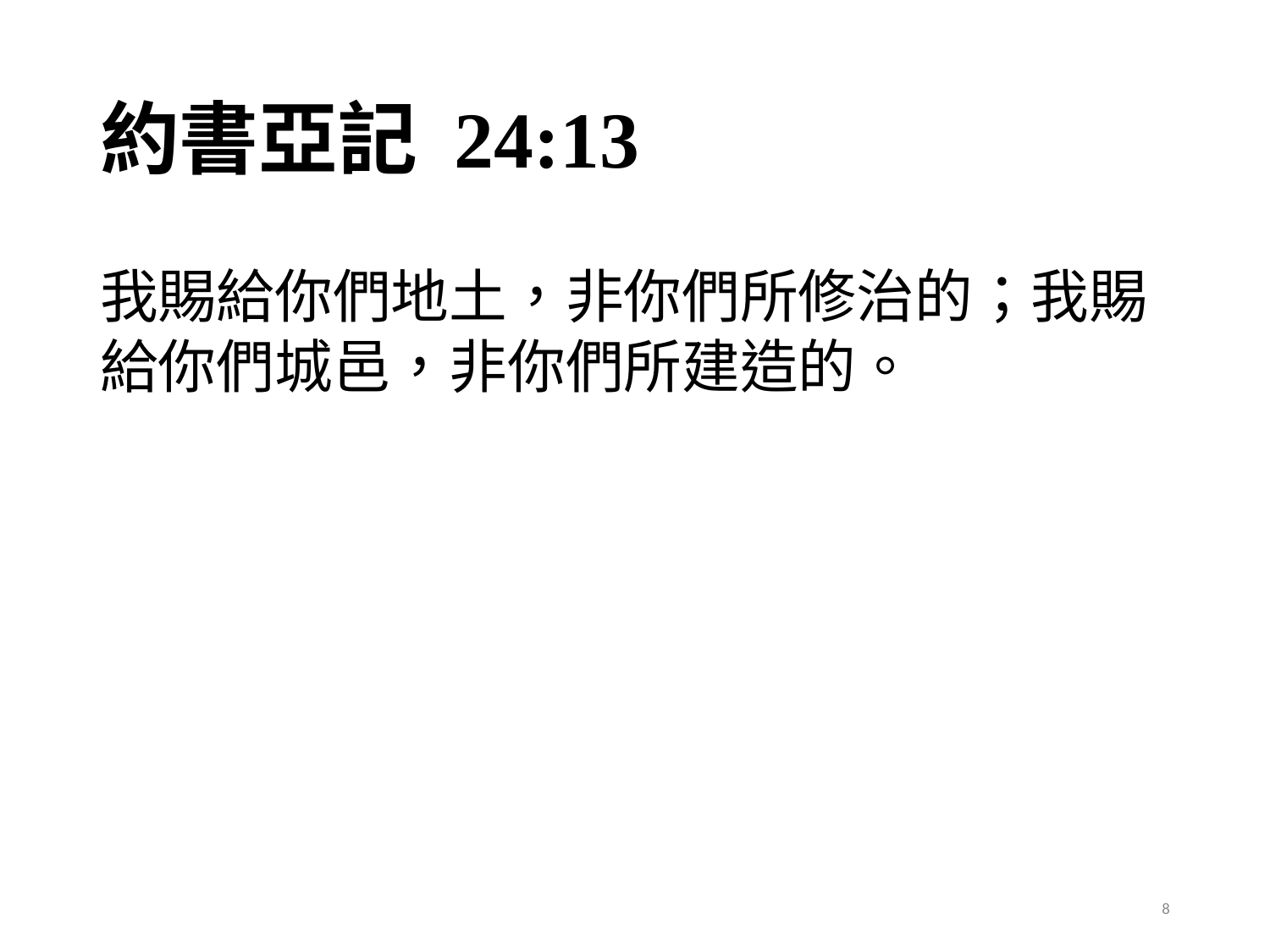

# 約書亞記 24:13
我賜給你們地土，非你們所修治的；我賜給你們城邑，非你們所建造的。
8